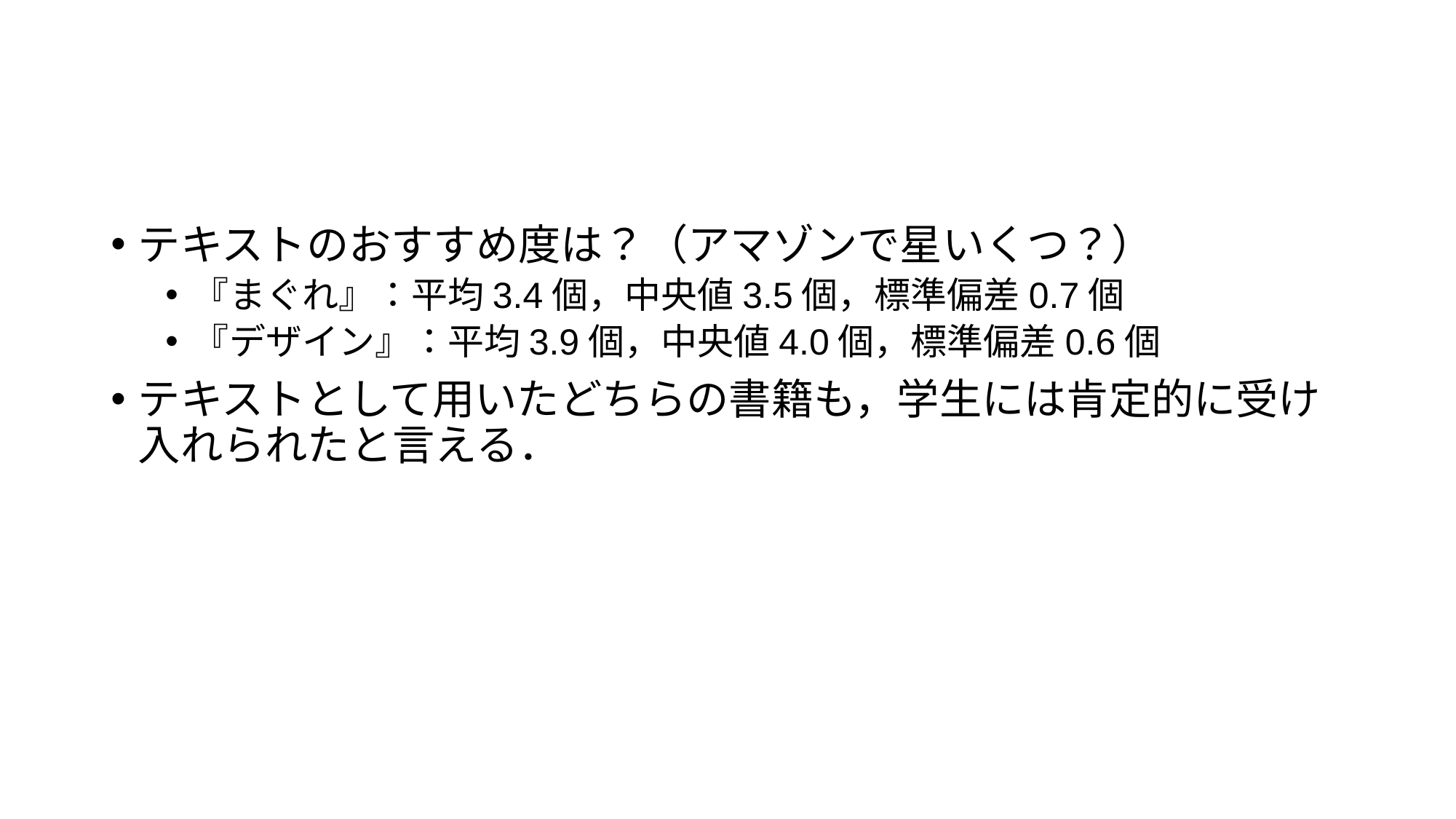

#
テキストのおすすめ度は？（アマゾンで星いくつ？）
『まぐれ』：平均3.4個，中央値3.5個，標準偏差0.7個
『デザイン』：平均3.9個，中央値4.0個，標準偏差0.6個
テキストとして用いたどちらの書籍も，学生には肯定的に受け入れられたと言える．